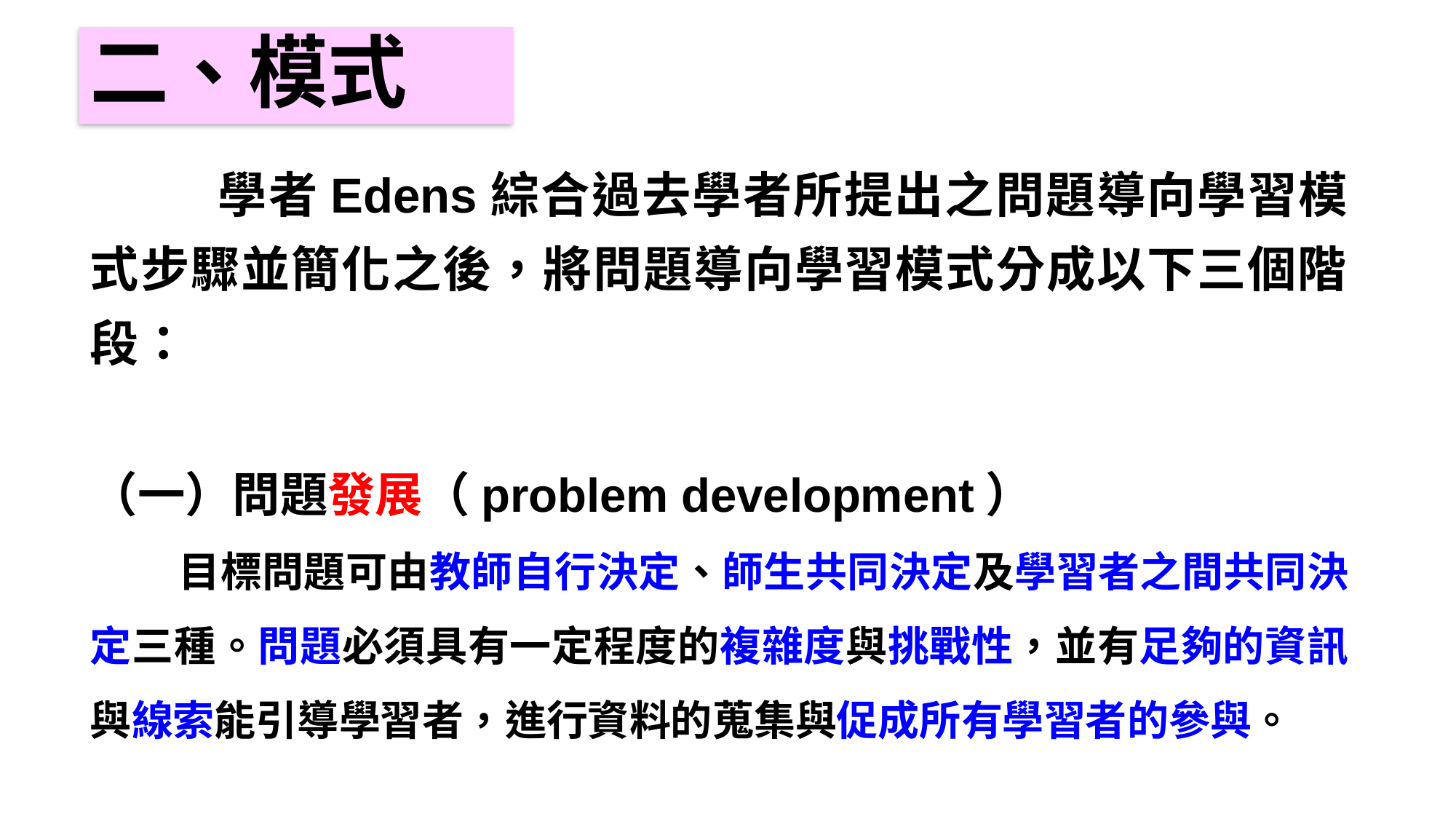

# 二、模式
         學者Edens綜合過去學者所提出之問題導向學習模式步驟並簡化之後，將問題導向學習模式分成以下三個階段：

（一）問題發展（problem development）
        目標問題可由教師自行決定、師生共同決定及學習者之間共同決定三種。問題必須具有一定程度的複雜度與挑戰性，並有足夠的資訊與線索能引導學習者，進行資料的蒐集與促成所有學習者的參與。